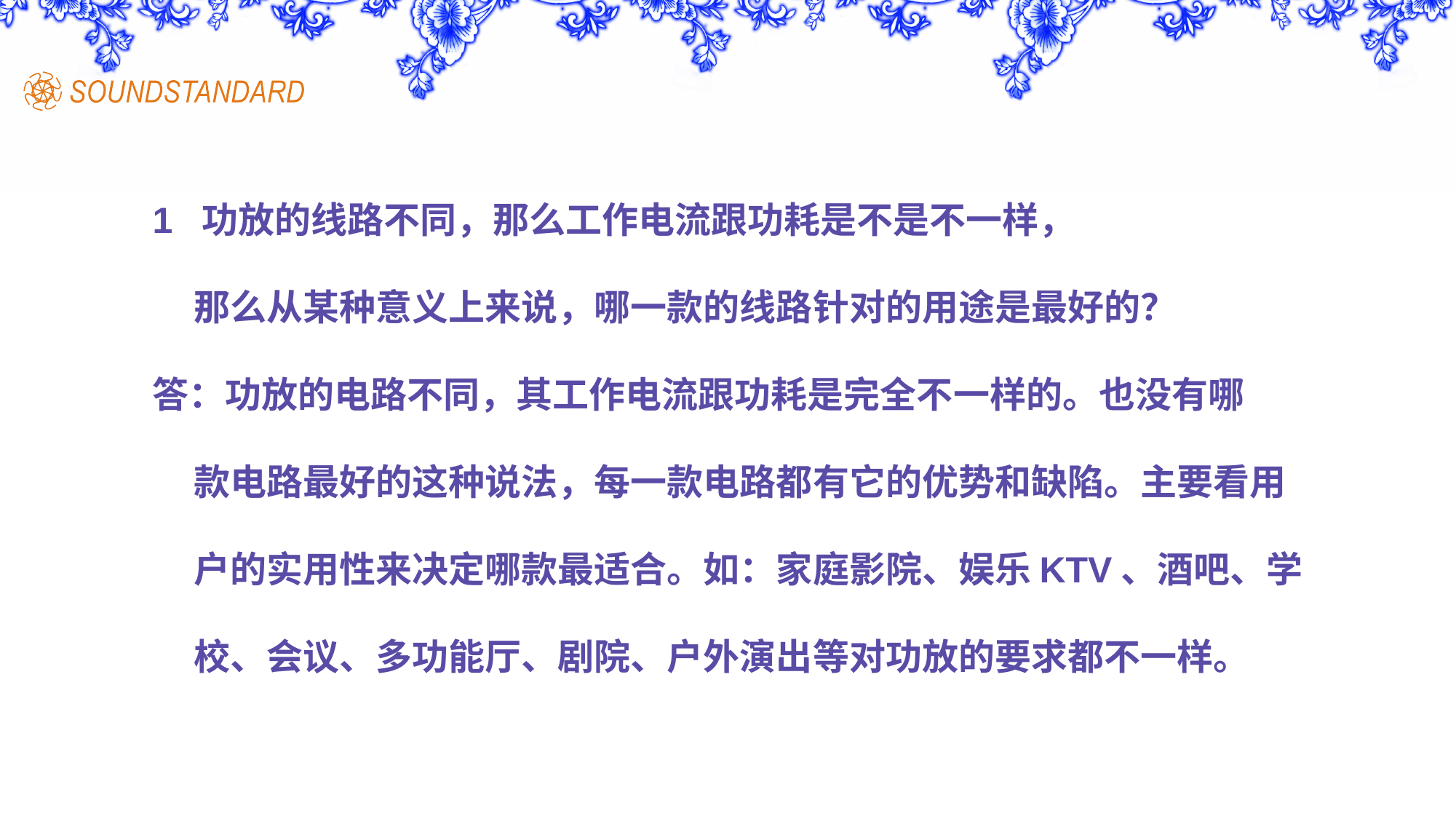

1  功放的线路不同，那么工作电流跟功耗是不是不一样，
    那么从某种意义上来说，哪一款的线路针对的用途是最好的？
答：功放的电路不同，其工作电流跟功耗是完全不一样的。也没有哪
    款电路最好的这种说法，每一款电路都有它的优势和缺陷。主要看用
    户的实用性来决定哪款最适合。如：家庭影院、娱乐KTV、酒吧、学
    校、会议、多功能厅、剧院、户外演出等对功放的要求都不一样。